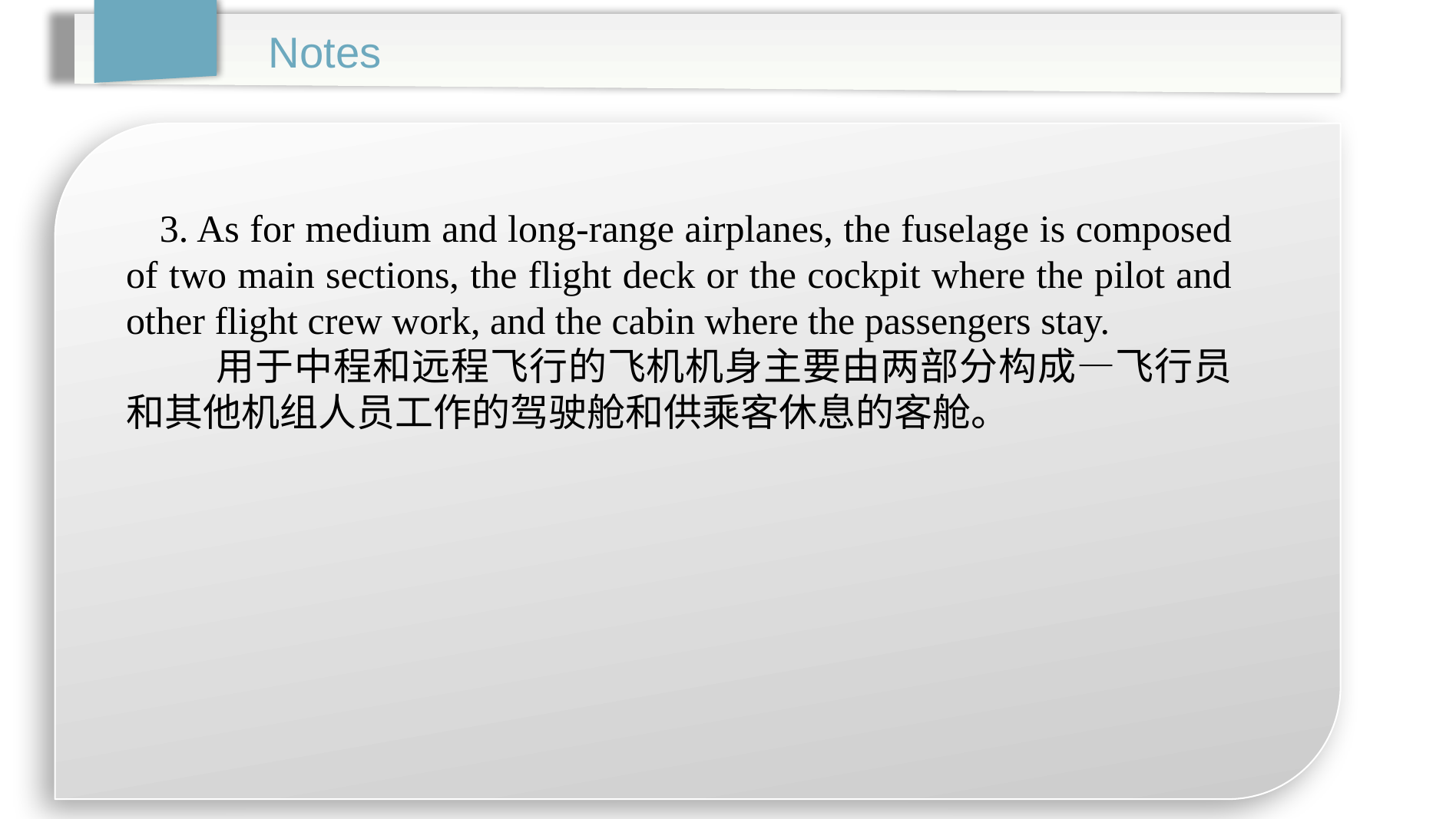

Notes

3. As for medium and long-range airplanes, the fuselage is composed of two main sections, the flight deck or the cockpit where the pilot and other flight crew work, and the cabin where the passengers stay.
     用于中程和远程飞行的飞机机身主要由两部分构成—飞行员和其他机组人员工作的驾驶舱和供乘客休息的客舱。